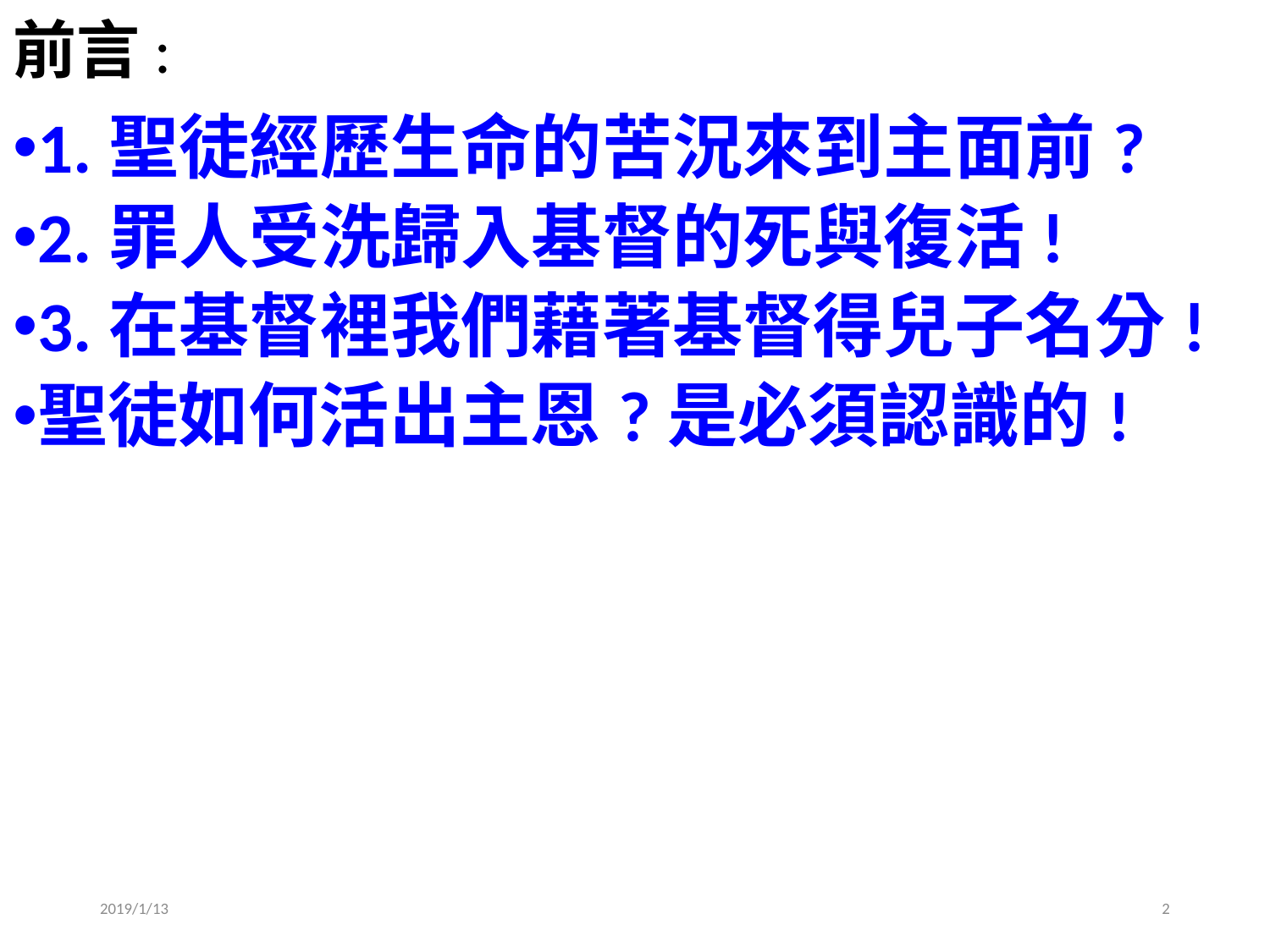

# 前言:
1.聖徒經歷生命的苦況來到主面前?
2.罪人受洗歸入基督的死與復活!
3.在基督裡我們藉著基督得兒子名分!
聖徒如何活出主恩?是必須認識的!
2019/1/13
2